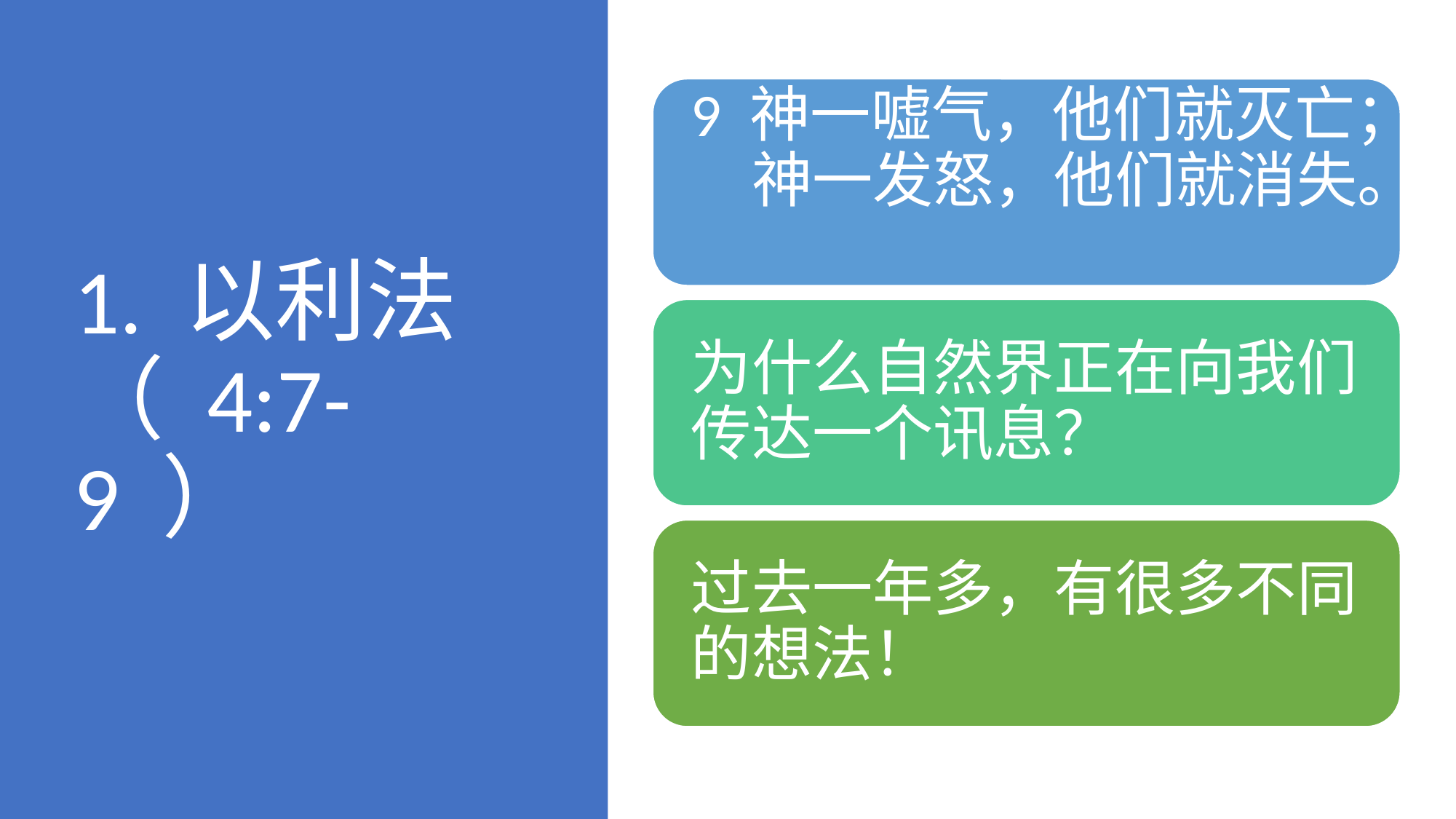

# 1. 以利法 （ 4:7-9 ）
9 神一嘘气，他们就灭亡；　神一发怒，他们就消失。
为什么自然界正在向我们传达一个讯息？
过去一年多，有很多不同的想法！